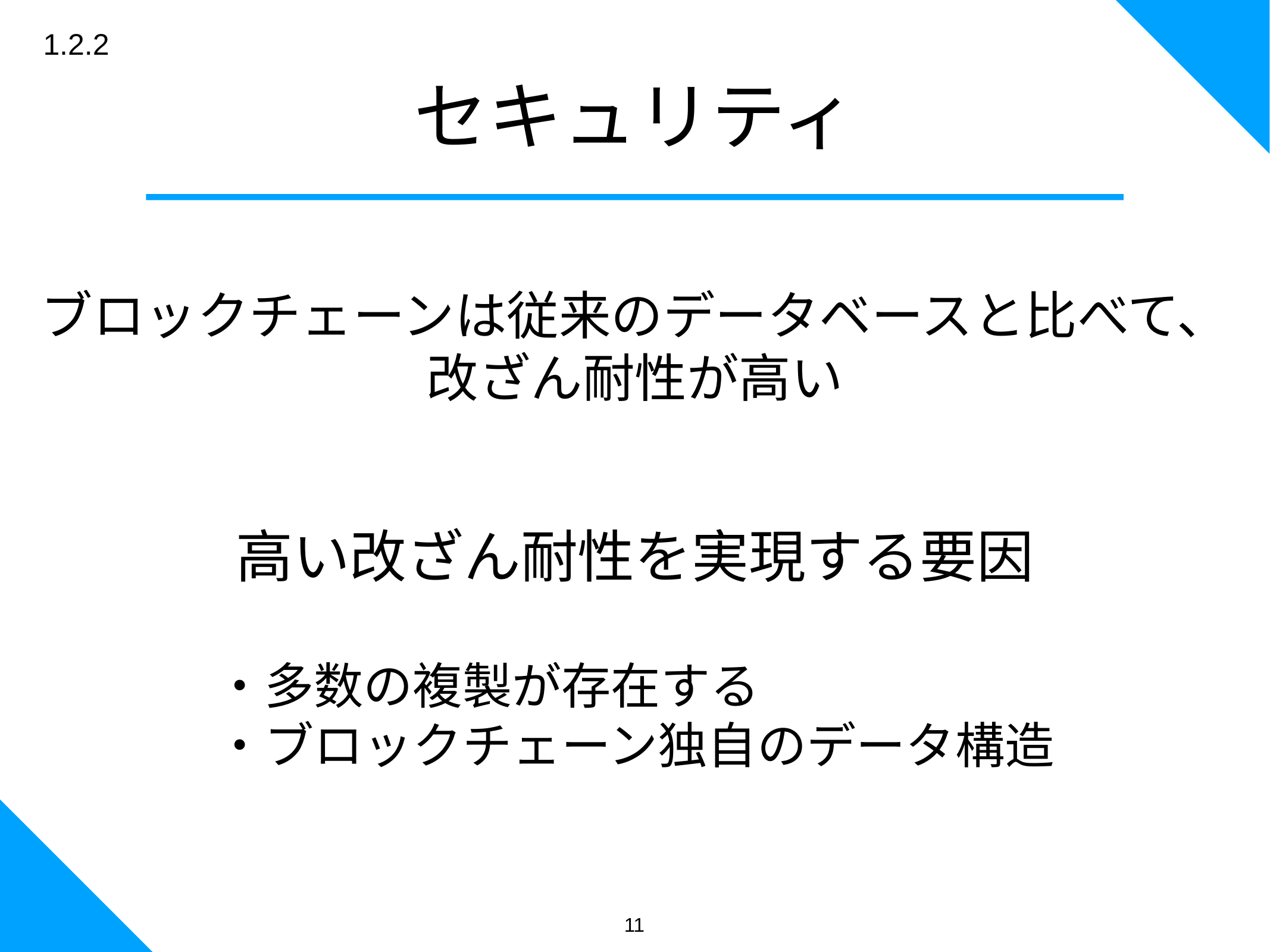

1.2.2
セキュリティ
ブロックチェーンは従来のデータベースと比べて、
改ざん耐性が高い
高い改ざん耐性を実現する要因
・多数の複製が存在する
・ブロックチェーン独自のデータ構造
11